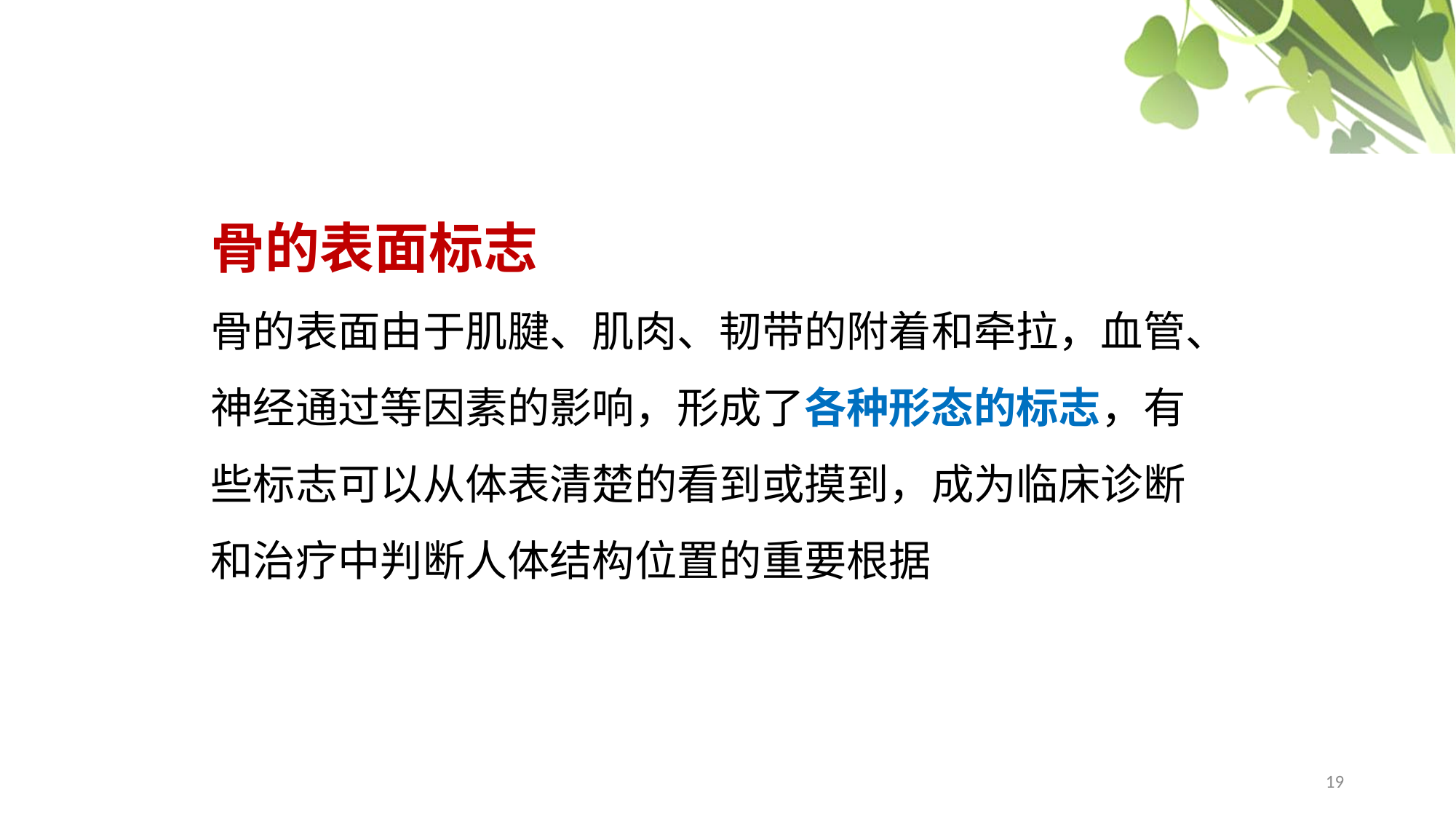

骨的表面标志
骨的表面由于肌腱、肌肉、韧带的附着和牵拉，血管、神经通过等因素的影响，形成了各种形态的标志，有些标志可以从体表清楚的看到或摸到，成为临床诊断和治疗中判断人体结构位置的重要根据
19